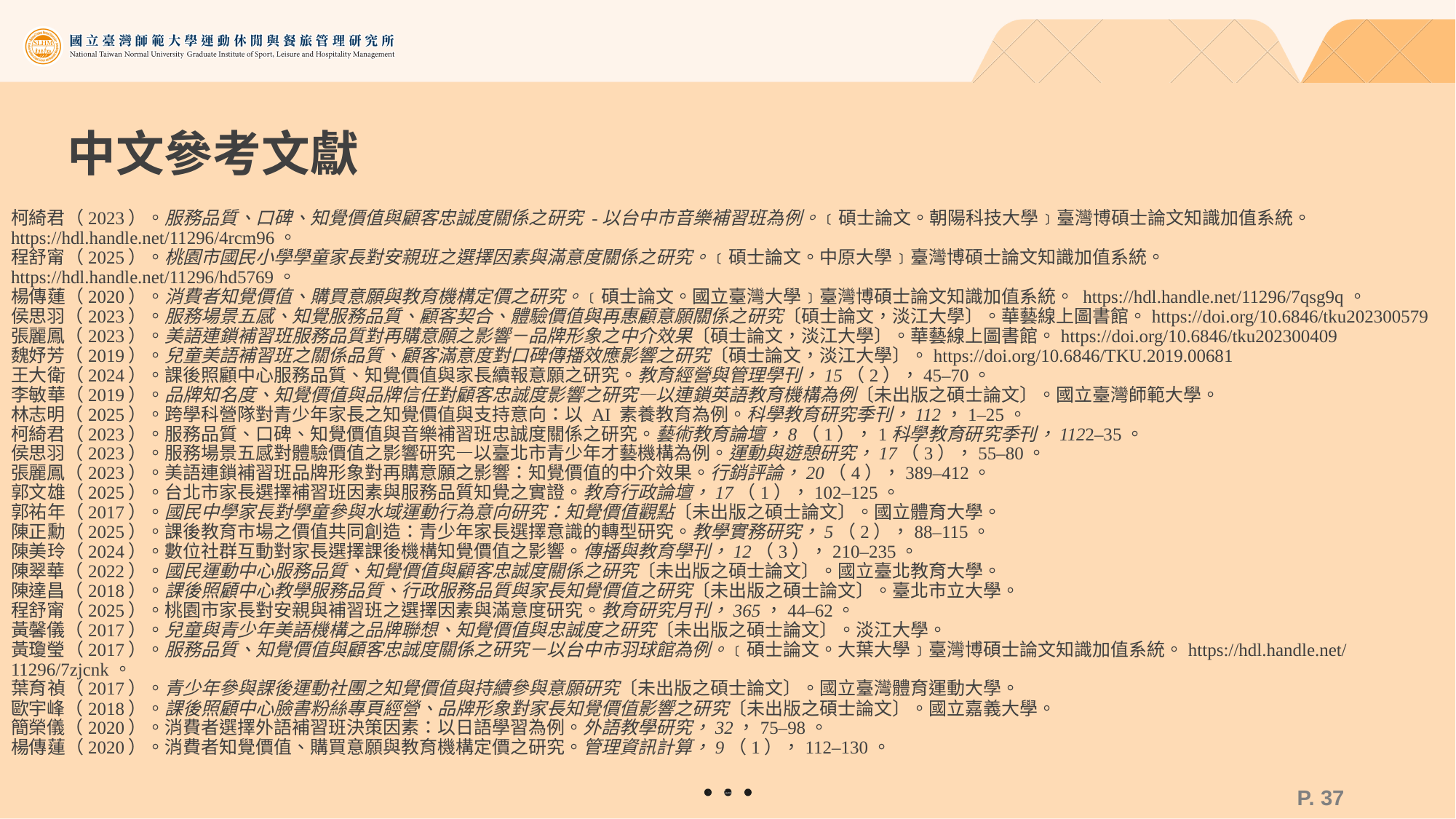

# 中文參考文獻
柯綺君（2023）。服務品質、口碑、知覺價值與顧客忠誠度關係之研究 -以台中市音樂補習班為例。﹝碩士論文。朝陽科技大學﹞臺灣博碩士論文知識加值系統。 https://hdl.handle.net/11296/4rcm96。
程舒甯（2025）。桃園市國民小學學童家長對安親班之選擇因素與滿意度關係之研究。﹝碩士論文。中原大學﹞臺灣博碩士論文知識加值系統。 https://hdl.handle.net/11296/hd5769。
楊傳蓮（2020）。消費者知覺價值、購買意願與教育機構定價之研究。﹝碩士論文。國立臺灣大學﹞臺灣博碩士論文知識加值系統。 https://hdl.handle.net/11296/7qsg9q。
侯思羽（2023）。服務場景五感、知覺服務品質、顧客契合、體驗價值與再惠顧意願關係之研究〔碩士論文，淡江大學〕。華藝線上圖書館。https://doi.org/10.6846/tku202300579
張麗鳳（2023）。美語連鎖補習班服務品質對再購意願之影響－品牌形象之中介效果〔碩士論文，淡江大學〕。華藝線上圖書館。https://doi.org/10.6846/tku202300409
魏妤芳（2019）。兒童美語補習班之關係品質、顧客滿意度對口碑傳播效應影響之研究〔碩士論文，淡江大學〕。https://doi.org/10.6846/TKU.2019.00681
王大衛（2024）。課後照顧中心服務品質、知覺價值與家長續報意願之研究。教育經營與管理學刊，15（2），45–70。
李敏華（2019）。品牌知名度、知覺價值與品牌信任對顧客忠誠度影響之研究—以連鎖英語教育機構為例〔未出版之碩士論文〕。國立臺灣師範大學。
林志明（2025）。跨學科營隊對青少年家長之知覺價值與支持意向：以 AI 素養教育為例。科學教育研究季刊，112，1–25。
柯綺君（2023）。服務品質、口碑、知覺價值與音樂補習班忠誠度關係之研究。藝術教育論壇，8（1），1科學教育研究季刊，1122–35。
侯思羽（2023）。服務場景五感對體驗價值之影響研究—以臺北市青少年才藝機構為例。運動與遊憩研究，17（3），55–80。
張麗鳳（2023）。美語連鎖補習班品牌形象對再購意願之影響：知覺價值的中介效果。行銷評論，20（4），389–412。
郭文雄（2025）。台北市家長選擇補習班因素與服務品質知覺之實證。教育行政論壇，17（1），102–125。
郭祐年（2017）。國民中學家長對學童參與水域運動行為意向研究：知覺價值觀點〔未出版之碩士論文〕。國立體育大學。
陳正勳（2025）。課後教育市場之價值共同創造：青少年家長選擇意識的轉型研究。教學實務研究，5（2），88–115。
陳美玲（2024）。數位社群互動對家長選擇課後機構知覺價值之影響。傳播與教育學刊，12（3），210–235。
陳翠華（2022）。國民運動中心服務品質、知覺價值與顧客忠誠度關係之研究〔未出版之碩士論文〕。國立臺北教育大學。
陳達昌（2018）。課後照顧中心教學服務品質、行政服務品質與家長知覺價值之研究〔未出版之碩士論文〕。臺北市立大學。
程舒甯（2025）。桃園市家長對安親與補習班之選擇因素與滿意度研究。教育研究月刊，365，44–62。
黃馨儀（2017）。兒童與青少年美語機構之品牌聯想、知覺價值與忠誠度之研究〔未出版之碩士論文〕。淡江大學。
黃瓊瑩（2017）。服務品質、知覺價值與顧客忠誠度關係之研究－以台中市羽球館為例。﹝碩士論文。大葉大學﹞臺灣博碩士論文知識加值系統。https://hdl.handle.net/11296/7zjcnk。
葉育禎（2017）。青少年參與課後運動社團之知覺價值與持續參與意願研究〔未出版之碩士論文〕。國立臺灣體育運動大學。
歐宇峰（2018）。課後照顧中心臉書粉絲專頁經營、品牌形象對家長知覺價值影響之研究〔未出版之碩士論文〕。國立嘉義大學。
簡榮儀（2020）。消費者選擇外語補習班決策因素：以日語學習為例。外語教學研究，32，75–98。
楊傳蓮（2020）。消費者知覺價值、購買意願與教育機構定價之研究。管理資訊計算，9（1），112–130。
P. 37